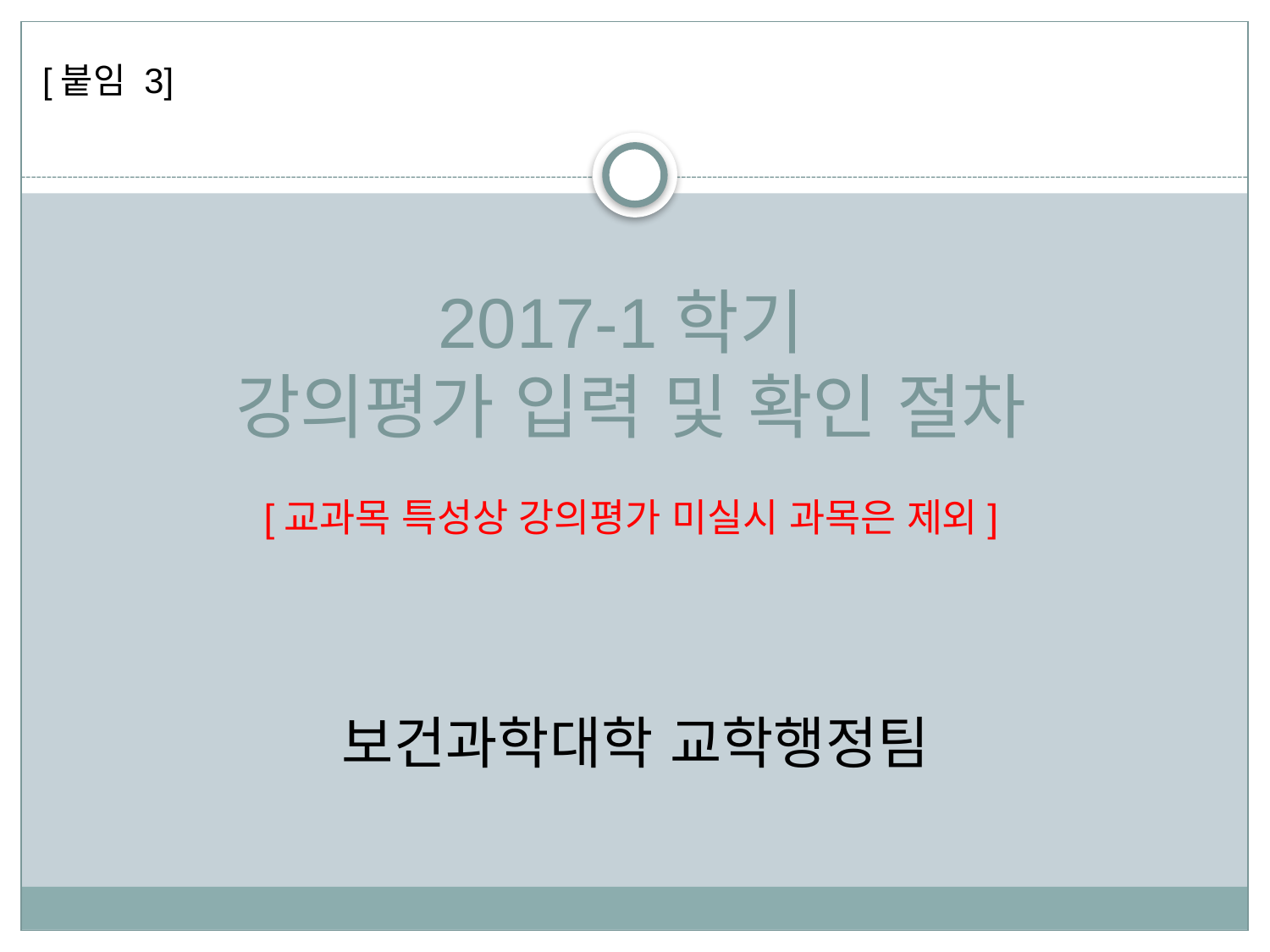

[붙임 3]
# 2017-1학기 강의평가 입력 및 확인 절차 [교과목 특성상 강의평가 미실시 과목은 제외]
보건과학대학 교학행정팀